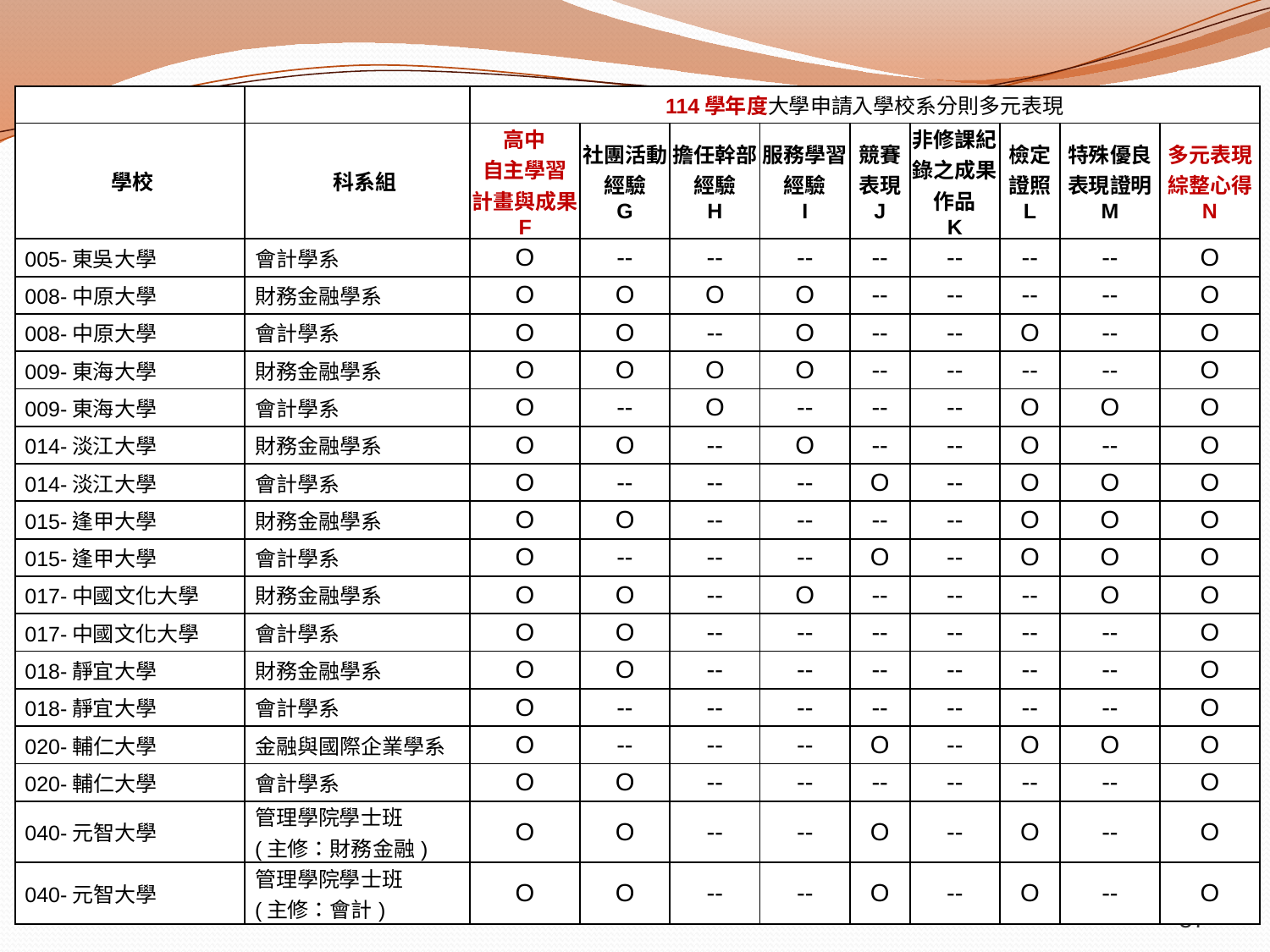

|  |  | 114學年度大學申請入學校系分則多元表現 |  |  |  |  |  |  |  |  |
| --- | --- | --- | --- | --- | --- | --- | --- | --- | --- | --- |
| 學校 | 科系組 | 高中 自主學習 計畫與成果 F | 社團活動經驗 G | 擔任幹部經驗 H | 服務學習經驗 I | 競賽 表現 J | 非修課紀錄之成果作品 K | 檢定 證照 L | 特殊優良 表現證明 M | 多元表現 綜整心得 N |
| 005-東吳大學 | 會計學系 | O | -- | -- | -- | -- | -- | -- | -- | O |
| 008-中原大學 | 財務金融學系 | O | O | O | O | -- | -- | -- | -- | O |
| 008-中原大學 | 會計學系 | O | O | -- | O | -- | -- | O | -- | O |
| 009-東海大學 | 財務金融學系 | O | O | O | O | -- | -- | -- | -- | O |
| 009-東海大學 | 會計學系 | O | -- | O | -- | -- | -- | O | O | O |
| 014-淡江大學 | 財務金融學系 | O | O | -- | O | -- | -- | O | -- | O |
| 014-淡江大學 | 會計學系 | O | -- | -- | -- | O | -- | O | O | O |
| 015-逢甲大學 | 財務金融學系 | O | O | -- | -- | -- | -- | O | O | O |
| 015-逢甲大學 | 會計學系 | O | -- | -- | -- | O | -- | O | O | O |
| 017-中國文化大學 | 財務金融學系 | O | O | -- | O | -- | -- | -- | O | O |
| 017-中國文化大學 | 會計學系 | O | O | -- | -- | -- | -- | -- | -- | O |
| 018-靜宜大學 | 財務金融學系 | O | O | -- | -- | -- | -- | -- | -- | O |
| 018-靜宜大學 | 會計學系 | O | -- | -- | -- | -- | -- | -- | -- | O |
| 020-輔仁大學 | 金融與國際企業學系 | O | -- | -- | -- | O | -- | O | O | O |
| 020-輔仁大學 | 會計學系 | O | O | -- | -- | -- | -- | -- | -- | O |
| 040-元智大學 | 管理學院學士班 (主修：財務金融) | O | O | -- | -- | O | -- | O | -- | O |
| 040-元智大學 | 管理學院學士班 (主修：會計) | O | O | -- | -- | O | -- | O | -- | O |
57